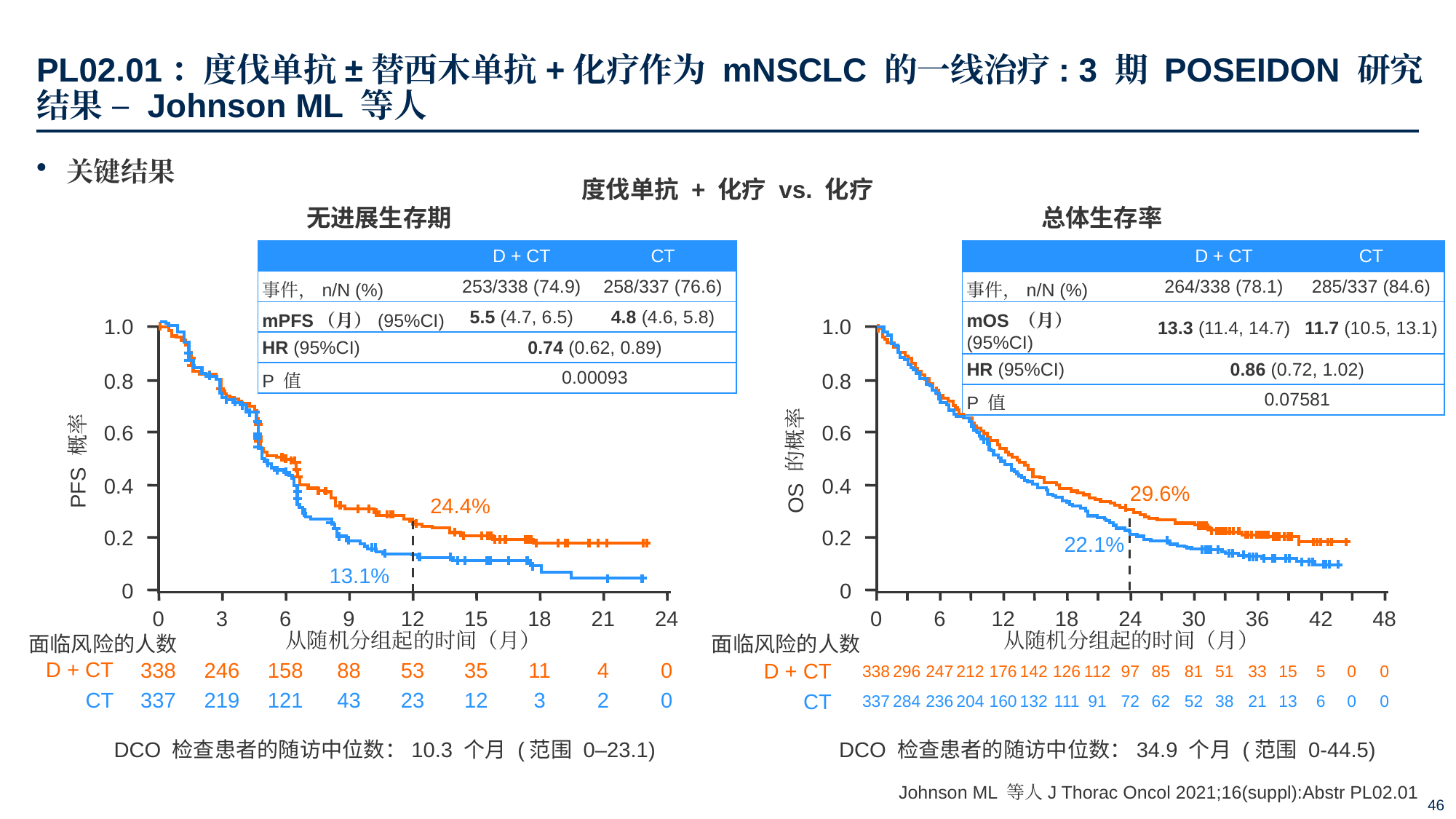

# PL02.01：度伐单抗±替西木单抗+化疗作为 mNSCLC 的一线治疗: 3 期 POSEIDON 研究结果 – Johnson ML 等人
关键结果
度伐单抗 + 化疗 vs. 化疗
无进展生存期
总体生存率
|  | D + CT | CT |
| --- | --- | --- |
| 事件，n/N (%) | 253/338 (74.9) | 258/337 (76.6) |
| mPFS（月）(95%CI) | 5.5 (4.7, 6.5) | 4.8 (4.6, 5.8) |
| HR (95%CI) | 0.74 (0.62, 0.89) |  |
| P 值 | 0.00093 |  |
|  | D + CT | CT |
| --- | --- | --- |
| 事件，n/N (%) | 264/338 (78.1) | 285/337 (84.6) |
| mOS （月） (95%CI) | 13.3 (11.4, 14.7) | 11.7 (10.5, 13.1) |
| HR (95%CI) | 0.86 (0.72, 1.02) |  |
| P 值 | 0.07581 |  |
1.0

0.8

0.6

PFS 概率
0.4

0.2

0

1.0

0.8

0.6

OS 的概率
0.4

0.2

0

29.6%
24.4%
22.1%
13.1%

0
6
12
18
24
30
36
42
48

0
3
6
9
12
15
18
21
24
从随机分组起的时间（月）
从随机分组起的时间（月）
面临风险的人数
面临风险的人数
D + CT
338
246
158
88
53
35
11
4
0
D + CT
338
296
247
212
176
142
126
112
97
85
81
51
33
15
5
0
0
CT
337
219
121
43
23
12
3
2
0
CT
337
284
236
204
160
132
111
91
72
62
52
38
21
13
6
0
0
DCO 检查患者的随访中位数：10.3 个月 (范围 0–23.1)
DCO 检查患者的随访中位数：34.9 个月 (范围 0-44.5)
Johnson ML 等人J Thorac Oncol 2021;16(suppl):Abstr PL02.01